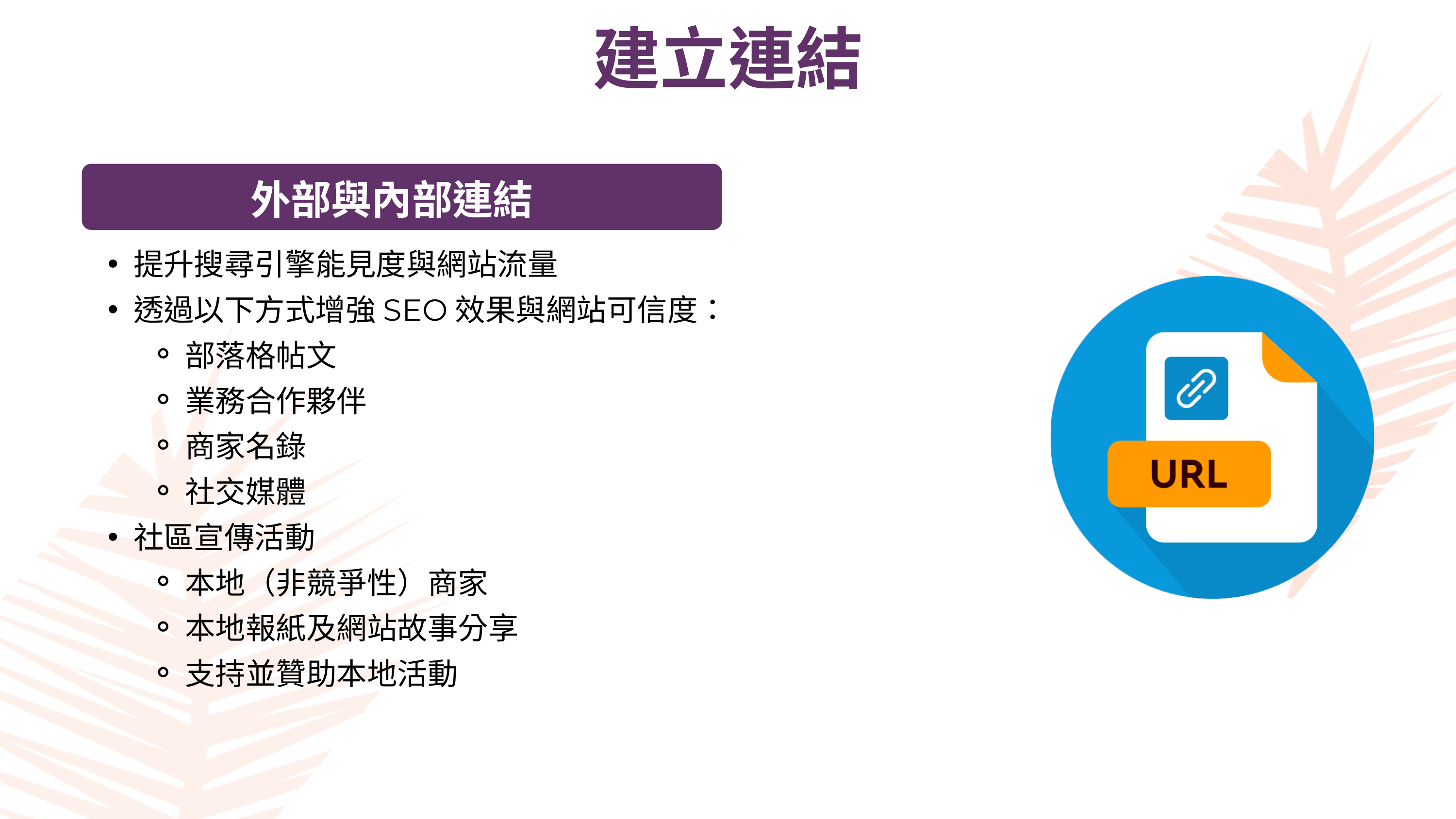

建立連結

外部與內部連結
提升搜尋引擎能見度與網站流量
透過以下方式增強SEO效果與網站可信度：
部落格帖文
業務合作夥伴
商家名錄
社交媒體
社區宣傳活動
本地（非競爭性）商家
本地報紙及網站故事分享
支持並贊助本地活動